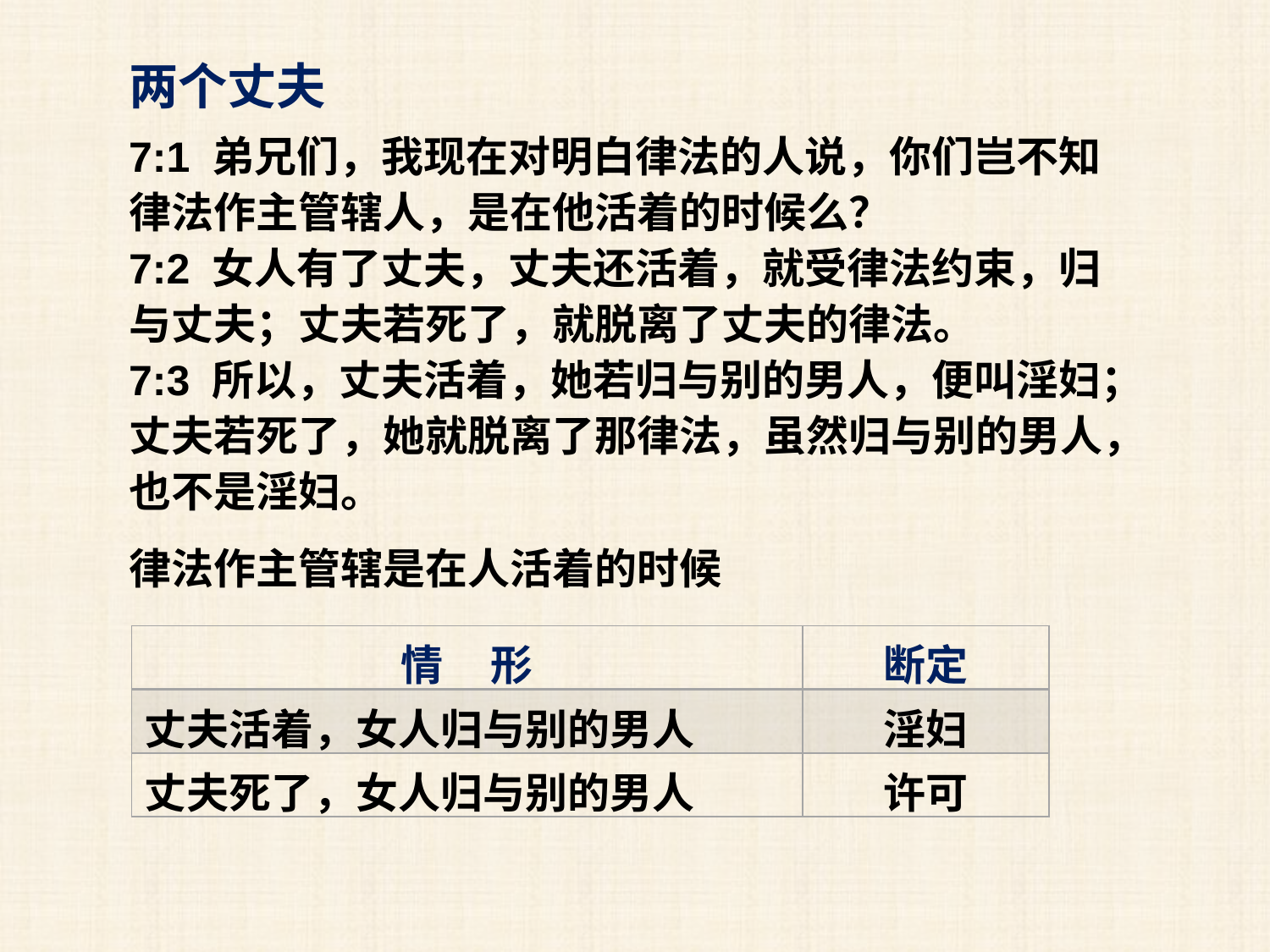

两个丈夫
7:1 弟兄们，我现在对明白律法的人说，你们岂不知律法作主管辖人，是在他活着的时候么？
7:2 女人有了丈夫，丈夫还活着，就受律法约束，归与丈夫；丈夫若死了，就脱离了丈夫的律法。
7:3 所以，丈夫活着，她若归与别的男人，便叫淫妇；丈夫若死了，她就脱离了那律法，虽然归与别的男人，也不是淫妇。
律法作主管辖是在人活着的时候
| 情 形 | 断定 |
| --- | --- |
| 丈夫活着，女人归与别的男人 | 淫妇 |
| 丈夫死了，女人归与别的男人 | 许可 |